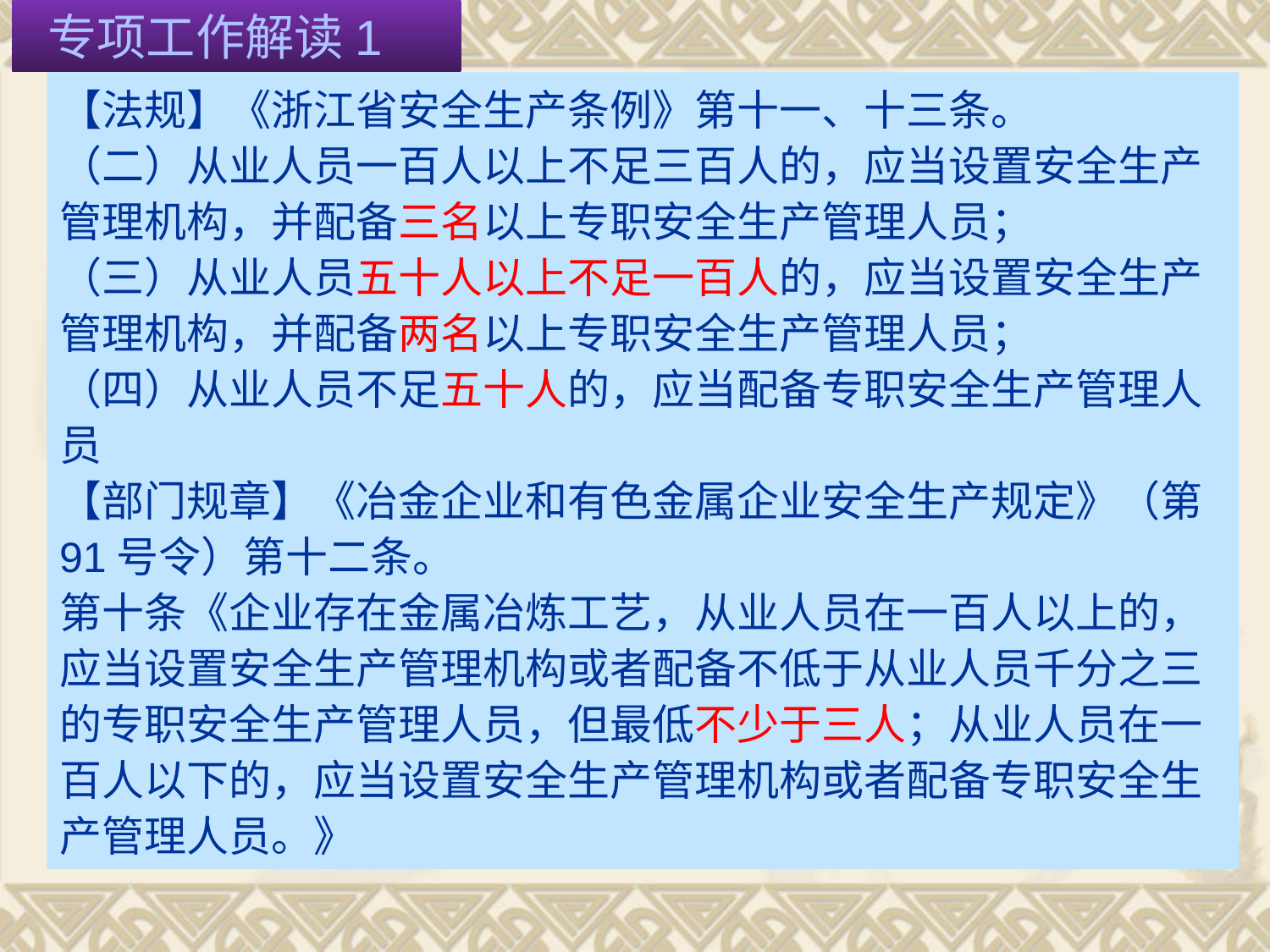

专项工作解读1
# 【法规】《浙江省安全生产条例》第十一、十三条。 （二）从业人员一百人以上不足三百人的，应当设置安全生产管理机构，并配备三名以上专职安全生产管理人员； （三）从业人员五十人以上不足一百人的，应当设置安全生产管理机构，并配备两名以上专职安全生产管理人员； （四）从业人员不足五十人的，应当配备专职安全生产管理人员 【部门规章】《冶金企业和有色金属企业安全生产规定》（第91号令）第十二条。 第十条《企业存在金属冶炼工艺，从业人员在一百人以上的，应当设置安全生产管理机构或者配备不低于从业人员千分之三的专职安全生产管理人员，但最低不少于三人；从业人员在一百人以下的，应当设置安全生产管理机构或者配备专职安全生产管理人员。》